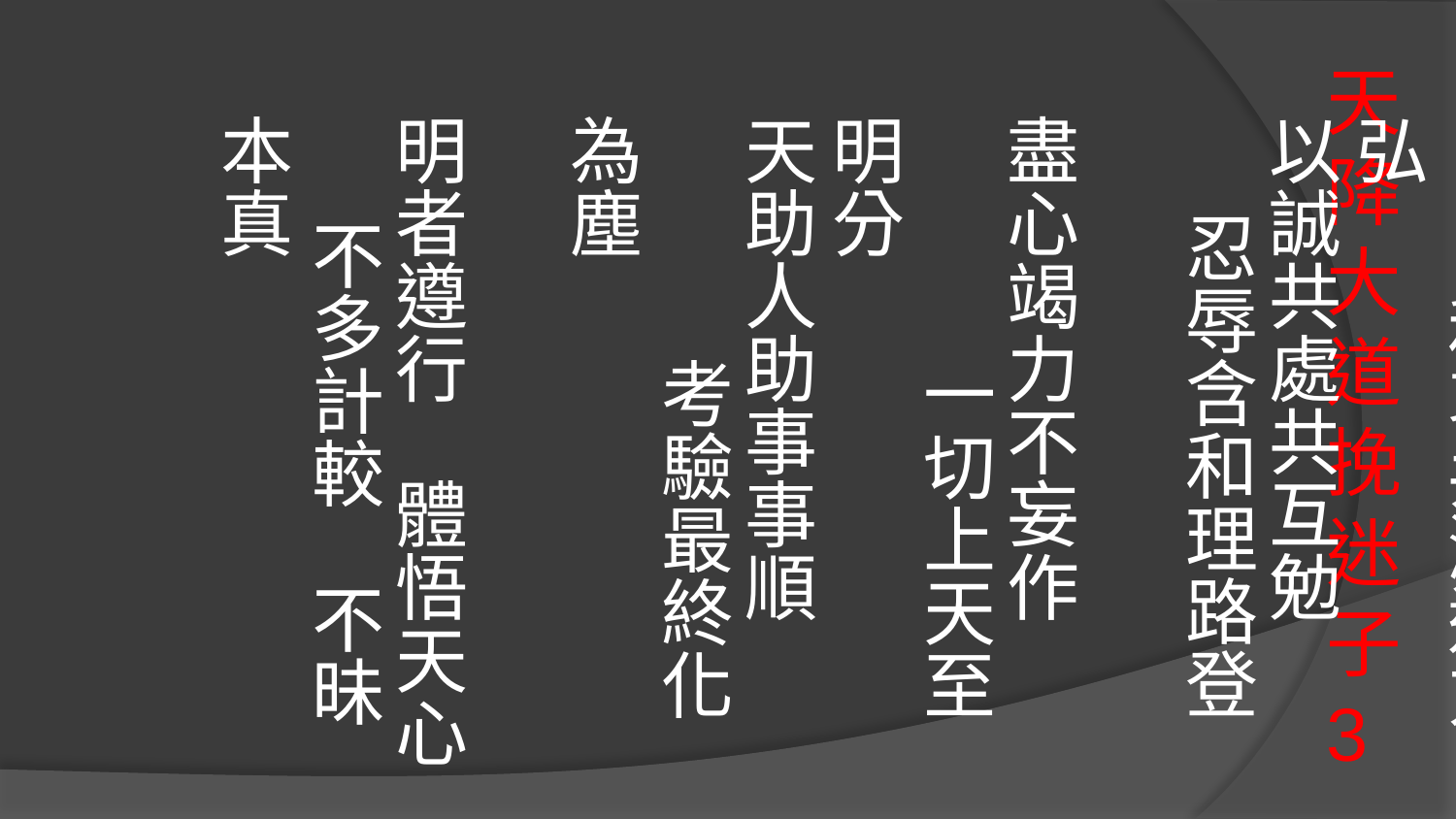

濟公活佛慈訓
處事謹慎無固執　                和衷共濟道方弘
以誠共處共互勉　           忍辱含和理路登
盡心竭力不妄作　                    一切上天至明分
天助人助事事順　                    考驗最終化為塵  
明者遵行　體悟天心   　不多計較　不昧本真
# 天降大道挽迷子3